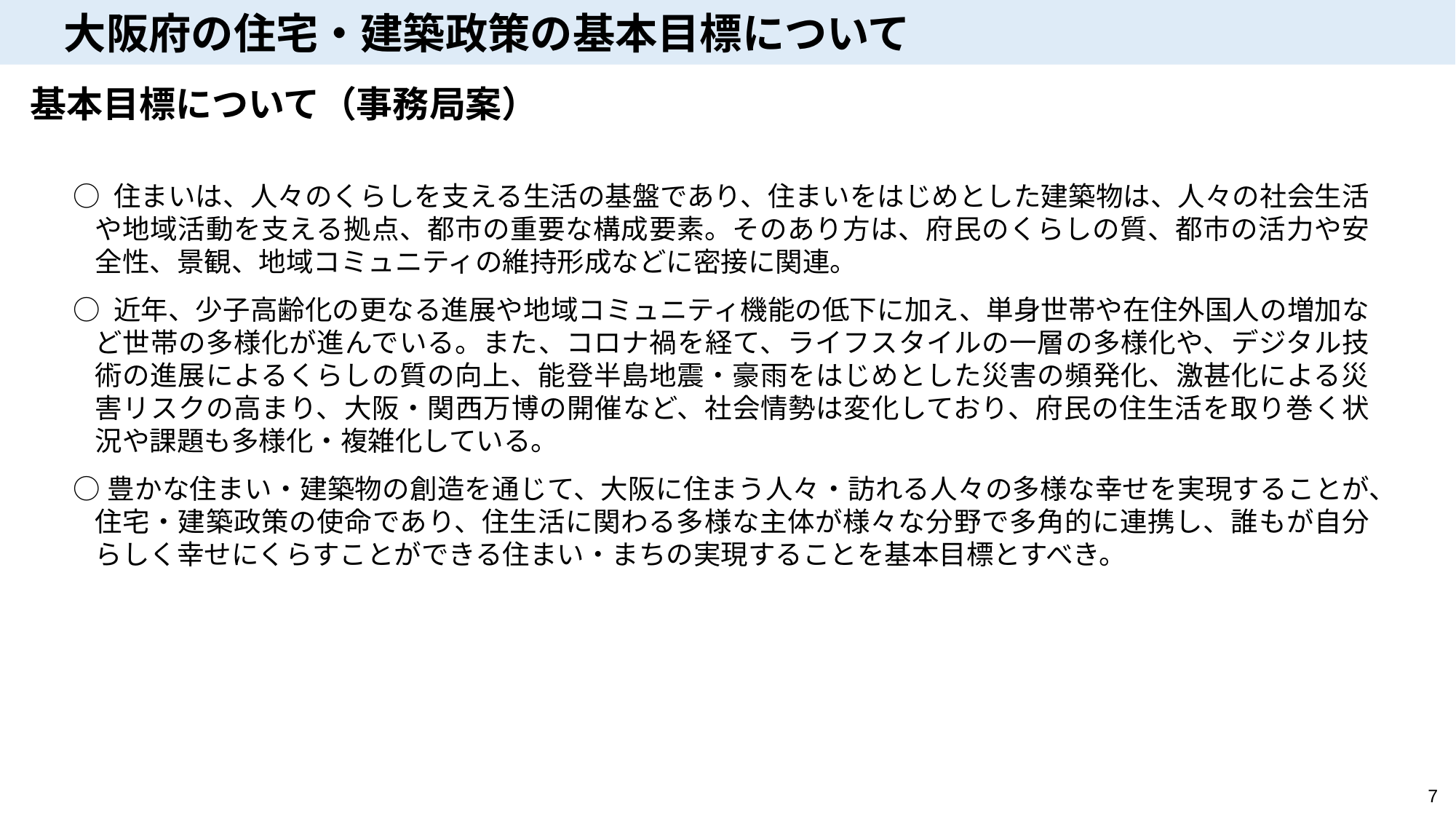

大阪府の住宅・建築政策の基本目標について
　基本目標について（事務局案）
○ 住まいは、人々のくらしを支える生活の基盤であり、住まいをはじめとした建築物は、人々の社会生活や地域活動を支える拠点、都市の重要な構成要素。そのあり方は、府民のくらしの質、都市の活力や安全性、景観、地域コミュニティの維持形成などに密接に関連。
○ 近年、少子高齢化の更なる進展や地域コミュニティ機能の低下に加え、単身世帯や在住外国人の増加など世帯の多様化が進んでいる。また、コロナ禍を経て、ライフスタイルの一層の多様化や、デジタル技術の進展によるくらしの質の向上、能登半島地震・豪雨をはじめとした災害の頻発化、激甚化による災害リスクの高まり、大阪・関西万博の開催など、社会情勢は変化しており、府民の住生活を取り巻く状況や課題も多様化・複雑化している。
○豊かな住まい・建築物の創造を通じて、大阪に住まう人々・訪れる人々の多様な幸せを実現することが、住宅・建築政策の使命であり、住生活に関わる多様な主体が様々な分野で多角的に連携し、誰もが自分らしく幸せにくらすことができる住まい・まちの実現することを基本目標とすべき。
7